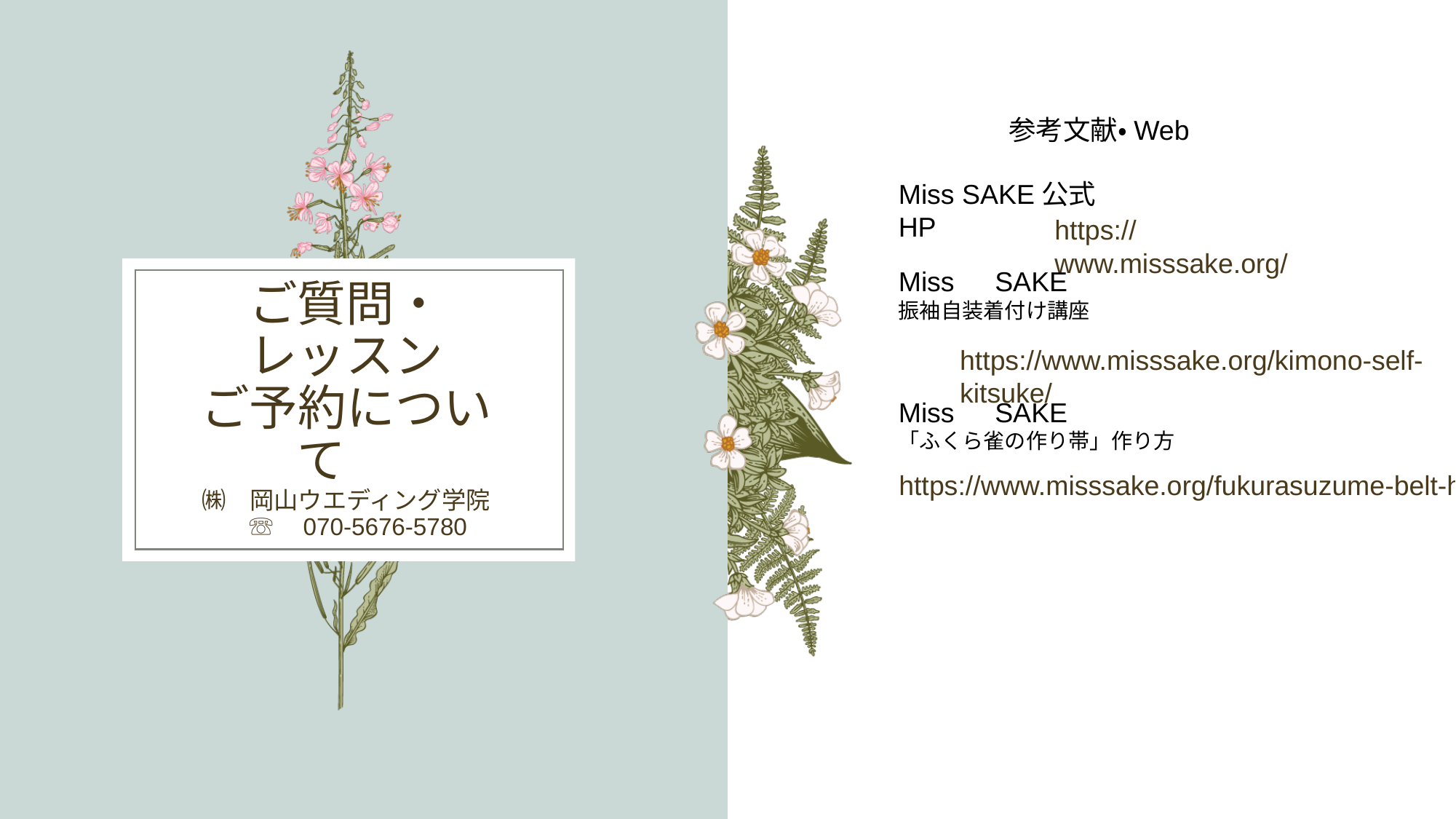

参考文献・Web
Miss SAKE公式HP
https://www.misssake.org/
Miss　SAKE
振袖自装着付け講座
https://www.misssake.org/kimono-self-kitsuke/
# ご質問・ レッスン ご予約について　 ㈱　岡山ウエディング学院 　☏　070-5676-5780
Miss　SAKE
「ふくら雀の作り帯」作り方
https://www.misssake.org/fukurasuzume-belt-howto/